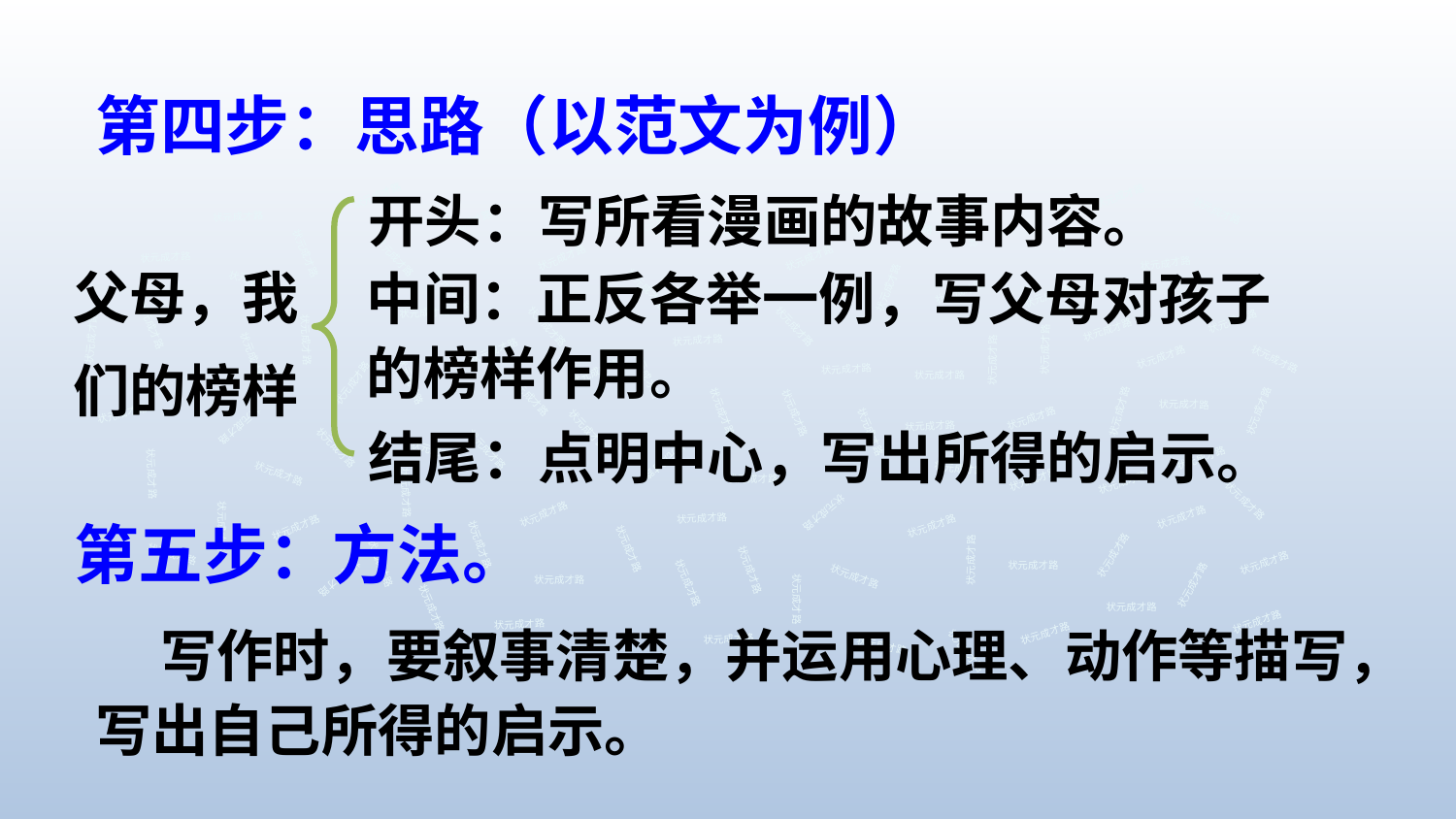

第四步：思路（以范文为例）
开头：写所看漫画的故事内容。
状元成才路
状元成才路
状元成才路
状元成才路

状元成才路
状元成才路
状元成才路
状元成才路
状元成才路
状元成才路
状元成才路
父母，我们的榜样
状元成才路
状元成才路
状元成才路
状元成才路
状元成才路
中间：正反各举一例，写父母对孩子的榜样作用。
状元成才路
状元成才路
状元成才路
状元成才路
状元成才路
状元成才路
状元成才路
状元成才路
状元成才路
状元成才路
状元成才路
状元成才路
状元成才路
状元成才路
状元成才路
状元成才路
状元成才路
状元成才路
状元成才路
状元成才路
状元成才路
状元成才路
状元成才路
状元成才路
状元成才路
状元成才路
状元成才路
状元成才路
状元成才路
状元成才路
状元成才路
状元成才路
状元成才路
状元成才路
状元成才路
状元成才路
结尾：点明中心，写出所得的启示。
状元成才路
状元成才路
状元成才路
状元成才路
状元成才路
状元成才路
状元成才路
状元成才路
状元成才路
状元成才路
状元成才路
状元成才路
状元成才路
状元成才路
状元成才路
状元成才路
状元成才路
状元成才路
第五步：方法。
状元成才路
状元成才路
状元成才路
状元成才路
状元成才路
状元成才路
状元成才路
状元成才路
状元成才路
状元成才路
状元成才路
状元成才路
状元成才路
状元成才路
状元成才路
状元成才路
状元成才路
状元成才路
状元成才路
状元成才路
状元成才路
状元成才路
状元成才路
状元成才路
    写作时，要叙事清楚，并运用心理、动作等描写，写出自己所得的启示。
状元成才路
状元成才路
状元成才路
状元成才路
状元成才路
状元成才路